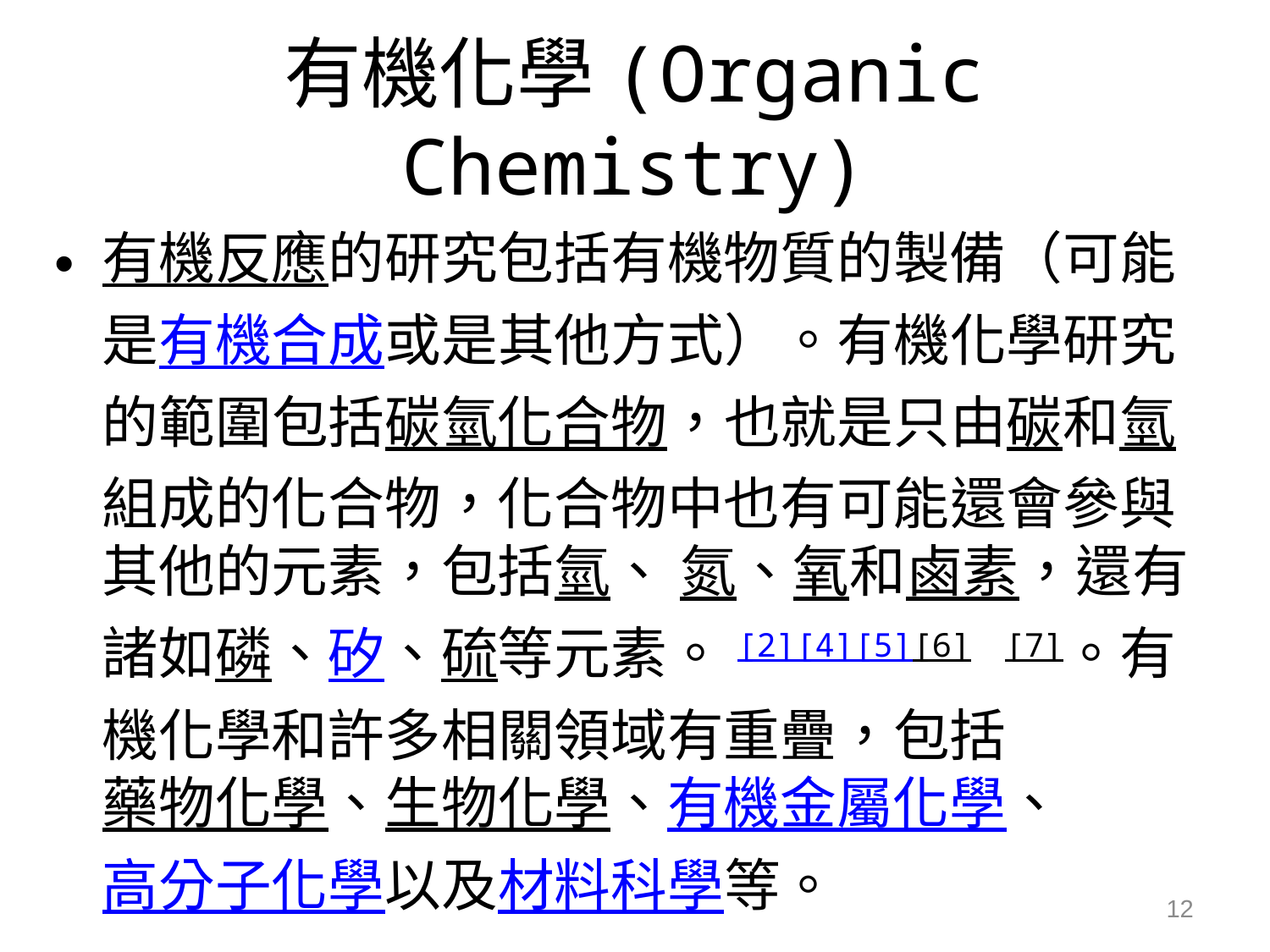

# 有機化學(Organic Chemistry)
有機反應的研究包括有機物質的製備（可能是有機合成或是其他方式）。有機化學研究的範圍包括碳氫化合物，也就是只由碳和氫組成的化合物，化合物中也有可能還會參與其他的元素，包括氫、 氮、氧和鹵素，還有諸如磷、矽、硫等元素。[2][4][5][6] [7]。有機化學和許多相關領域有重疊，包括藥物化學、生物化學、有機金屬化學、高分子化學以及材料科學等。

12